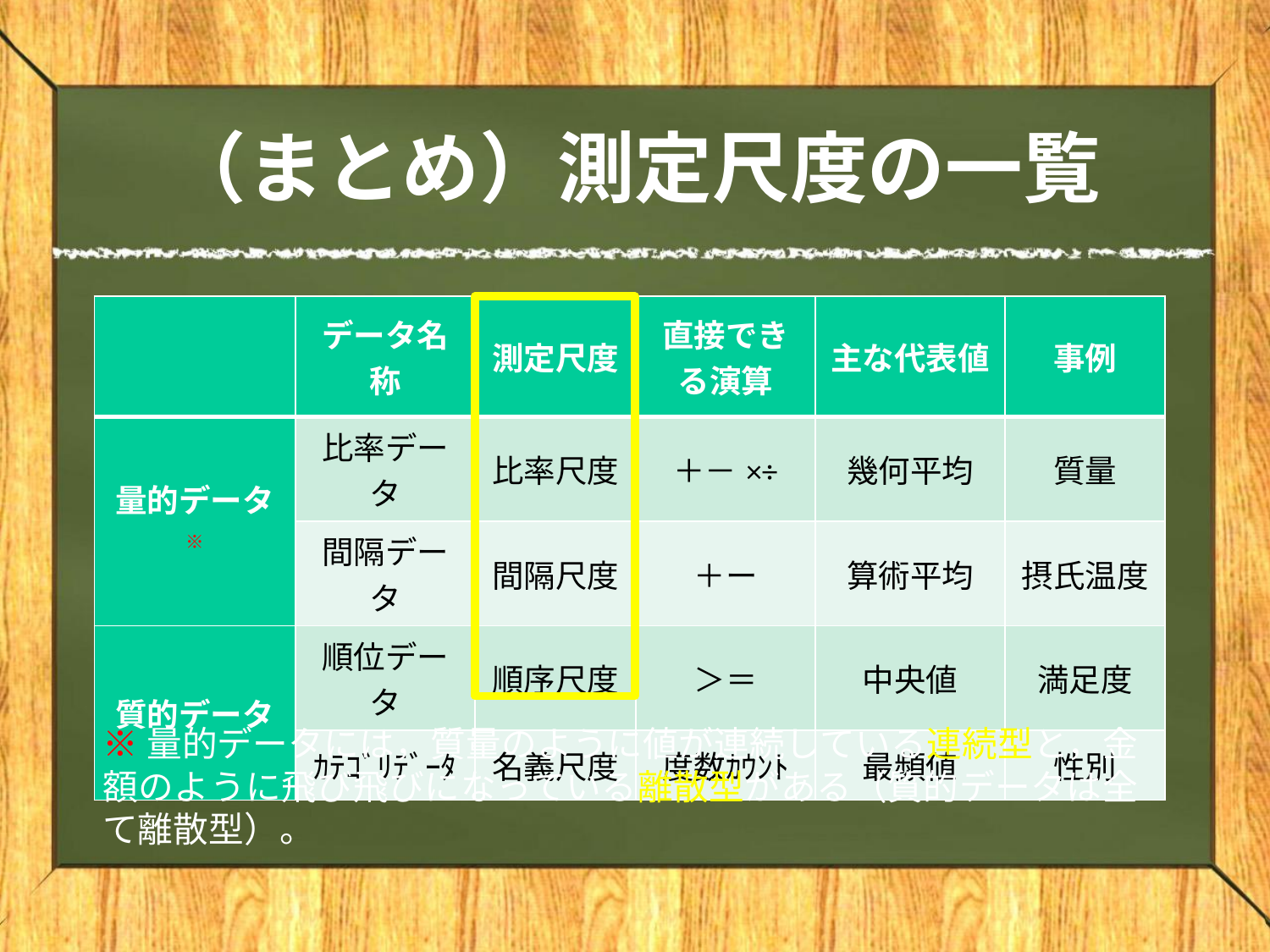

# （まとめ）測定尺度の一覧
|  | データ名称 | 測定尺度 | 直接できる演算 | 主な代表値 | 事例 |
| --- | --- | --- | --- | --- | --- |
| 量的データ※ | 比率データ | 比率尺度 | ＋－×÷ | 幾何平均 | 質量 |
|  | 間隔データ | 間隔尺度 | ＋ー | 算術平均 | 摂氏温度 |
| 質的データ | 順位データ | 順序尺度 | ＞＝ | 中央値 | 満足度 |
|  | ｶﾃｺﾞﾘﾃﾞｰﾀ | 名義尺度 | 度数ｶｳﾝﾄ | 最頻値 | 性別 |

※量的データには，質量のように値が連続している連続型と，金額のように飛び飛びになっている離散型がある（質的データは全て離散型）。